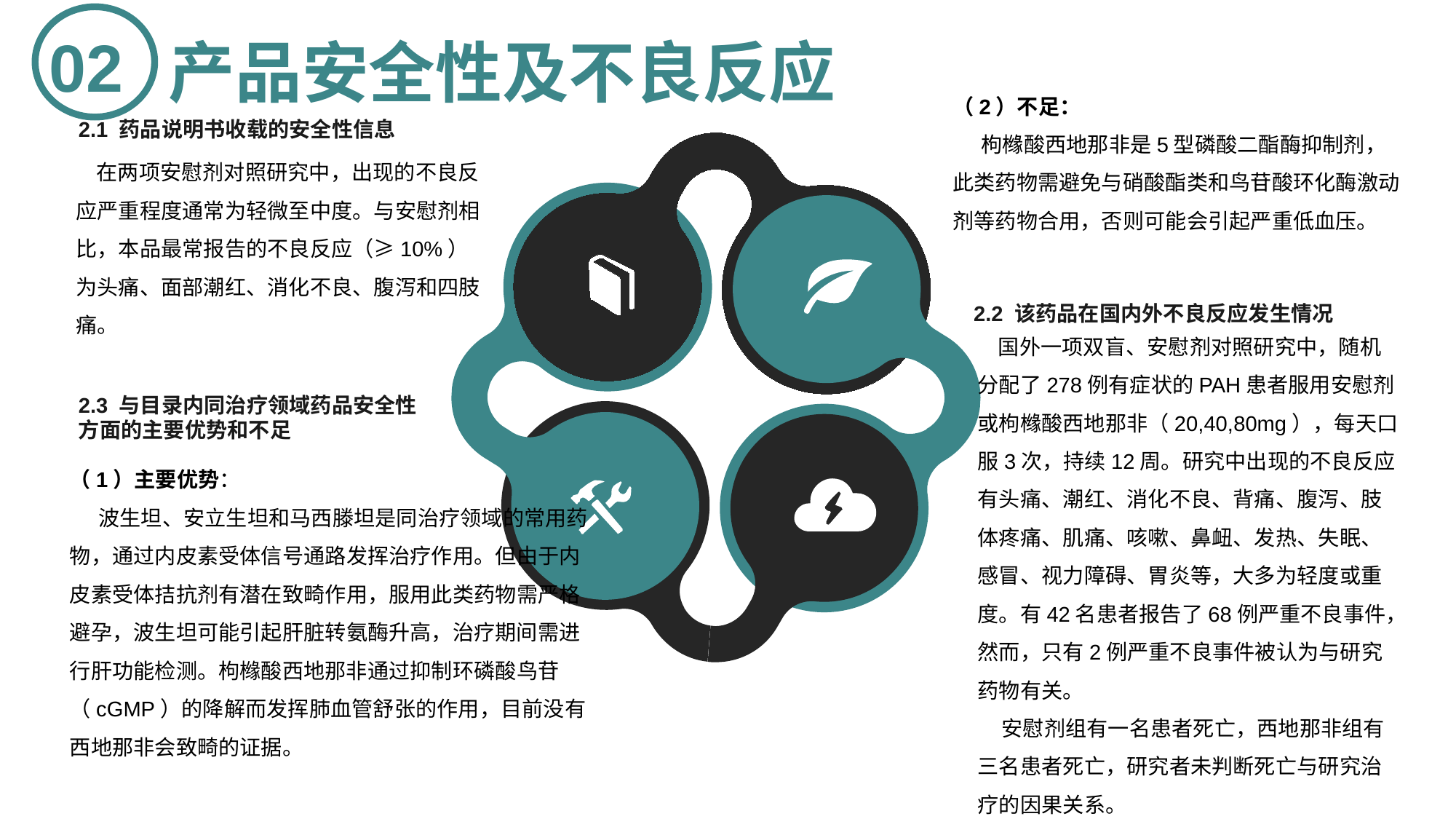

02
产品安全性及不良反应
（2）不足：
     枸橼酸西地那非是5型磷酸二酯酶抑制剂，此类药物需避免与硝酸酯类和鸟苷酸环化酶激动剂等药物合用，否则可能会引起严重低血压。

2.1 药品说明书收载的安全性信息

    在两项安慰剂对照研究中，出现的不良反应严重程度通常为轻微至中度。与安慰剂相比，本品最常报告的不良反应（≥10%）为头痛、面部潮红、消化不良、腹泻和四肢痛。

2.2 该药品在国内外不良反应发生情况
    国外一项双盲、安慰剂对照研究中，随机分配了278例有症状的PAH患者服用安慰剂或枸橼酸西地那非（20,40,80mg），每天口服3次，持续12周。研究中出现的不良反应有头痛、潮红、消化不良、背痛、腹泻、肢体疼痛、肌痛、咳嗽、鼻衄、发热、失眠、感冒、视力障碍、胃炎等，大多为轻度或重度。有42名患者报告了68例严重不良事件，然而，只有2例严重不良事件被认为与研究药物有关。
    安慰剂组有一名患者死亡，西地那非组有三名患者死亡，研究者未判断死亡与研究治疗的因果关系。
2.3 与目录内同治疗领域药品安全性方面的主要优势和不足

（1）主要优势：
     波生坦、安立生坦和马西滕坦是同治疗领域的常用药物，通过内皮素受体信号通路发挥治疗作用。但由于内皮素受体拮抗剂有潜在致畸作用，服用此类药物需严格避孕，波生坦可能引起肝脏转氨酶升高，治疗期间需进行肝功能检测。枸橼酸西地那非通过抑制环磷酸鸟苷（cGMP）的降解而发挥肺血管舒张的作用，目前没有西地那非会致畸的证据。